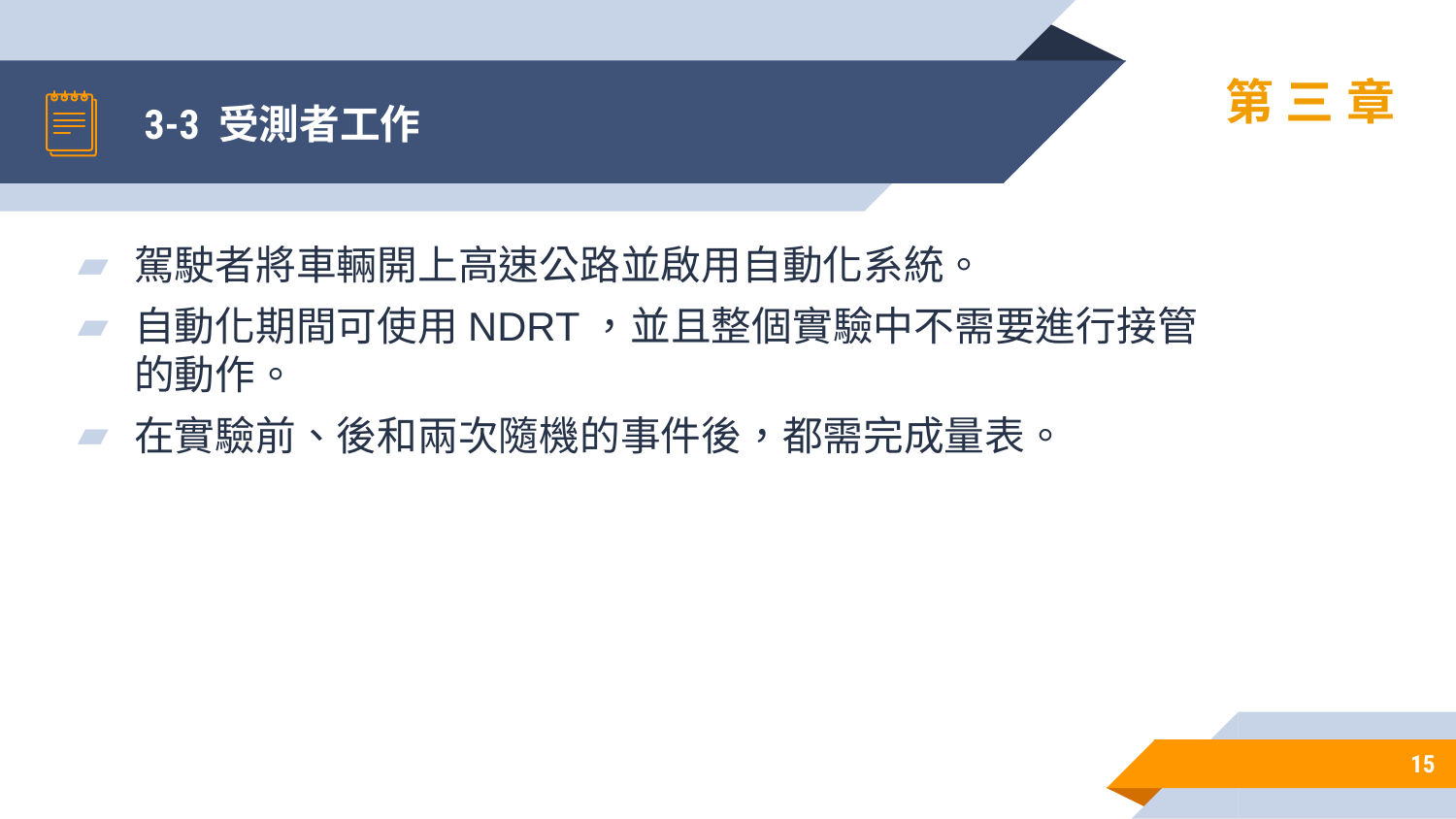

# 3-3 受測者工作
第三章

駕駛者將車輛開上高速公路並啟用自動化系統。
自動化期間可使用NDRT，並且整個實驗中不需要進行接管的動作。
在實驗前、後和兩次隨機的事件後，都需完成量表。
15